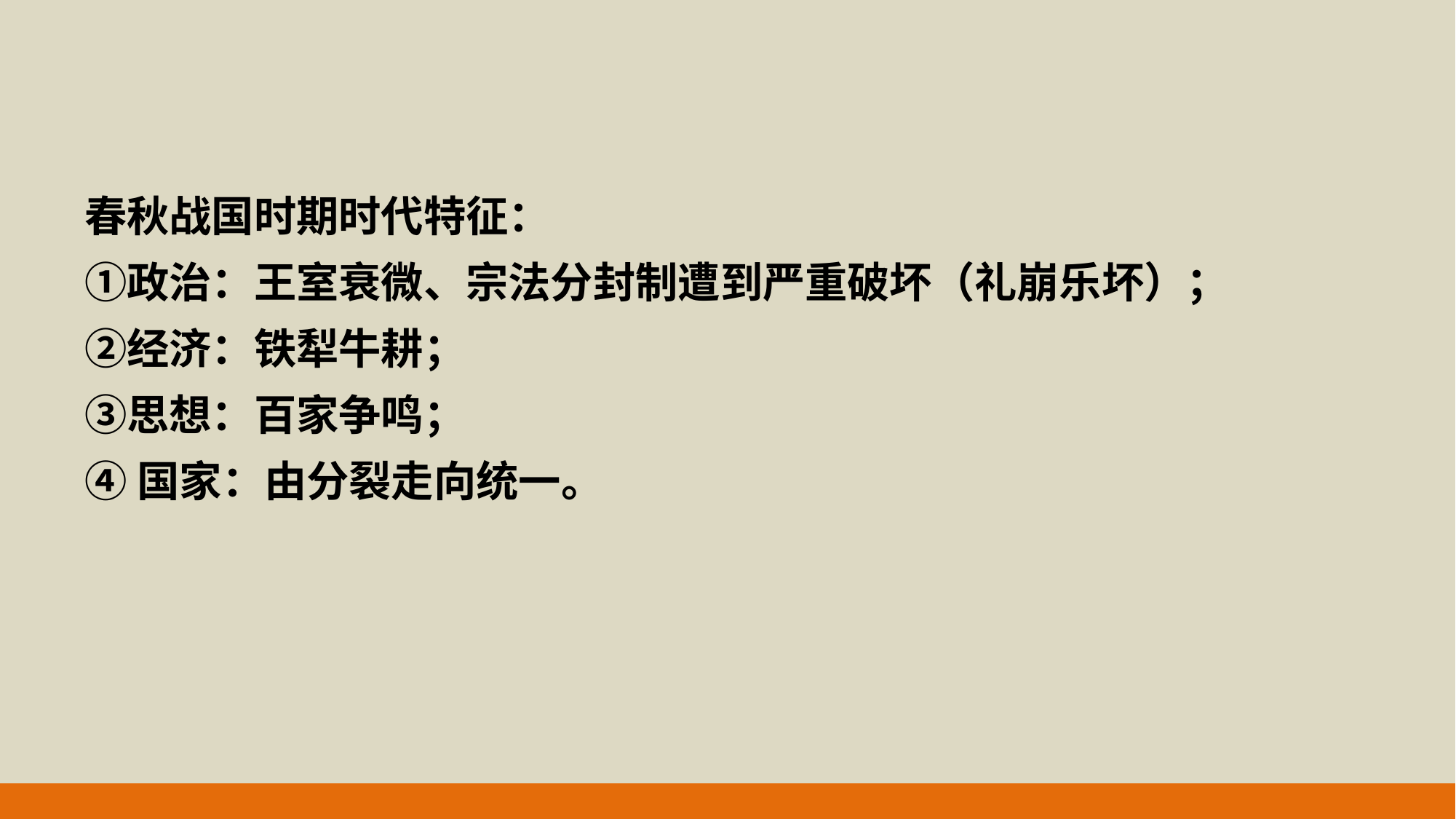

春秋战国时期时代特征：
①政治：王室衰微、宗法分封制遭到严重破坏（礼崩乐坏）；
②经济：铁犁牛耕；
③思想：百家争鸣；
④国家：由分裂走向统一。